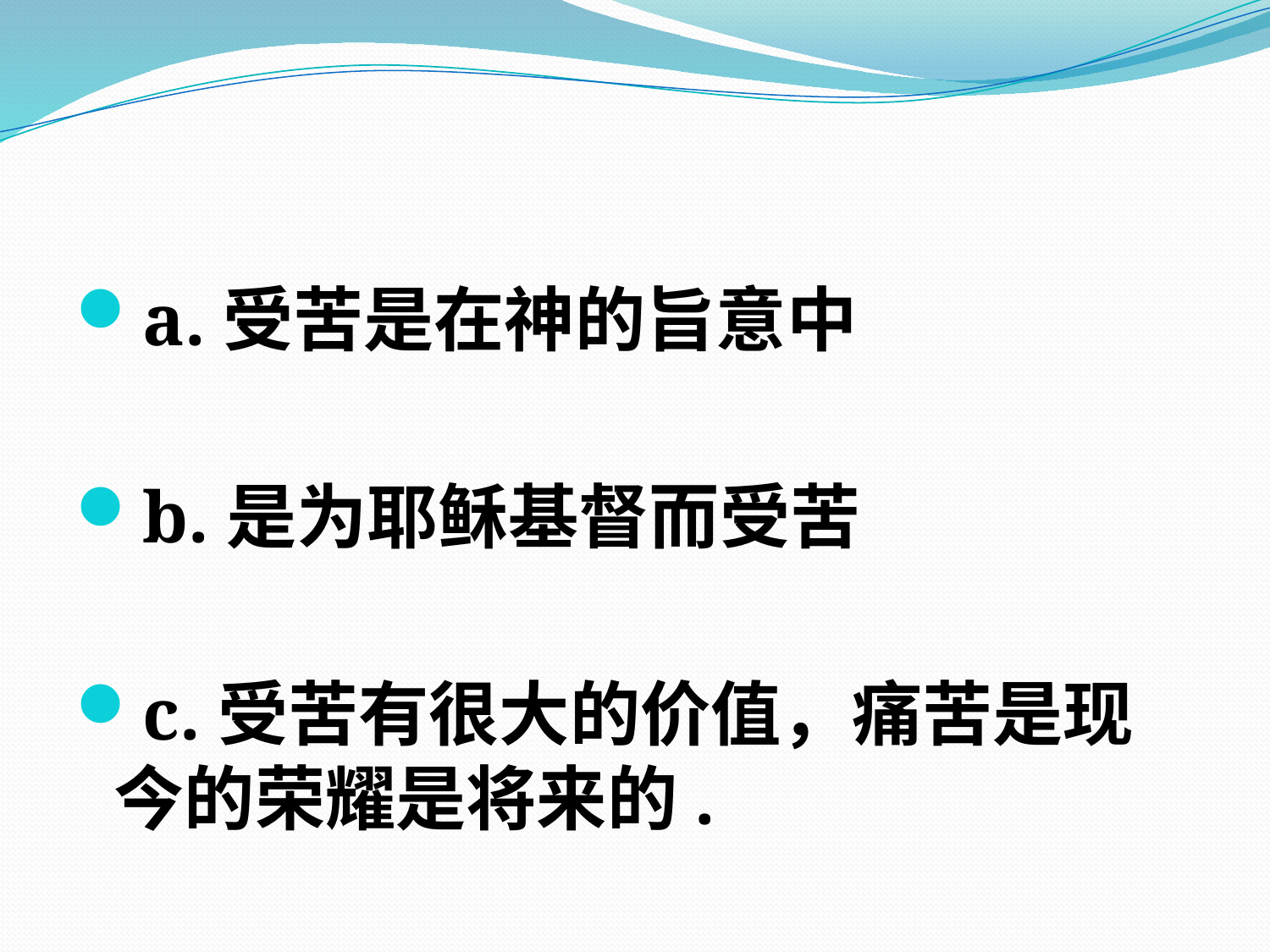

#
a.受苦是在神的旨意中

b.是为耶稣基督而受苦

c.受苦有很大的价值，痛苦是现今的荣耀是将来的.